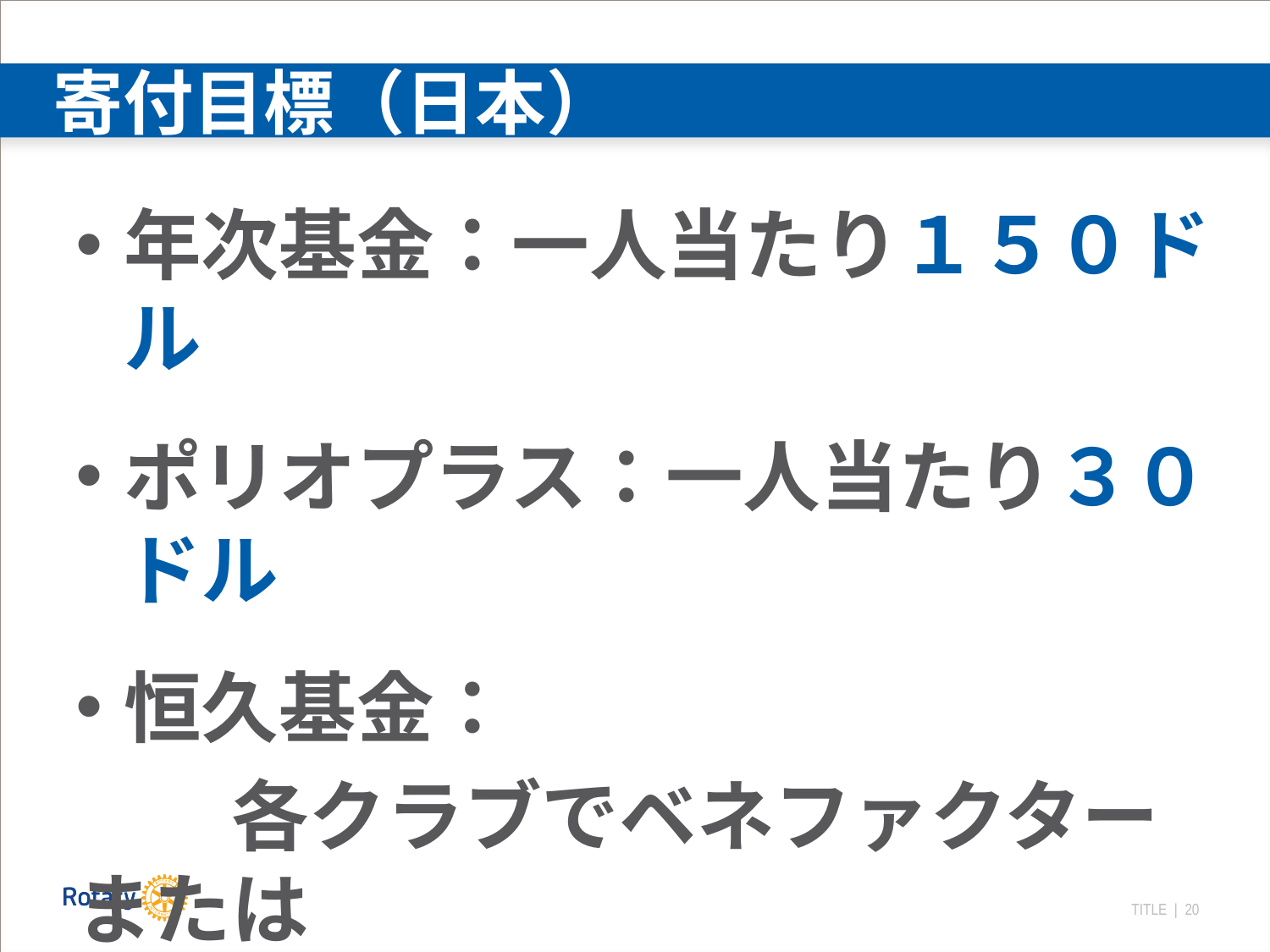

# 寄付目標（日本）
年次基金：一人当たり１５０ドル

ポリオプラス：一人当たり３０ドル

恒久基金：
　　各クラブでベネファクターまたは
　　遺贈友の会会員を１名増やす